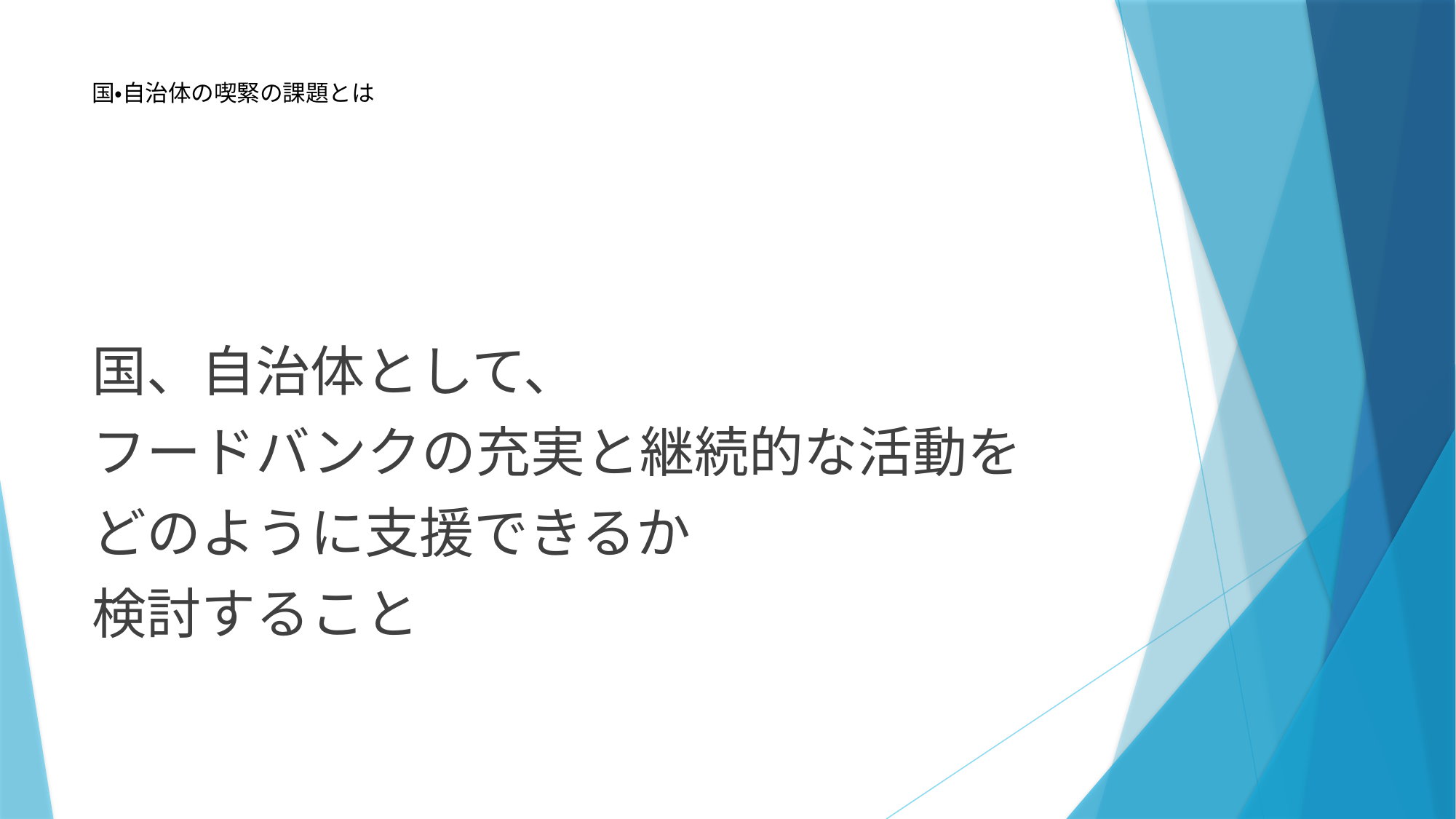

# 国・自治体の喫緊の課題とは

国、自治体として、
フードバンクの充実と継続的な活動を
どのように支援できるか
検討すること